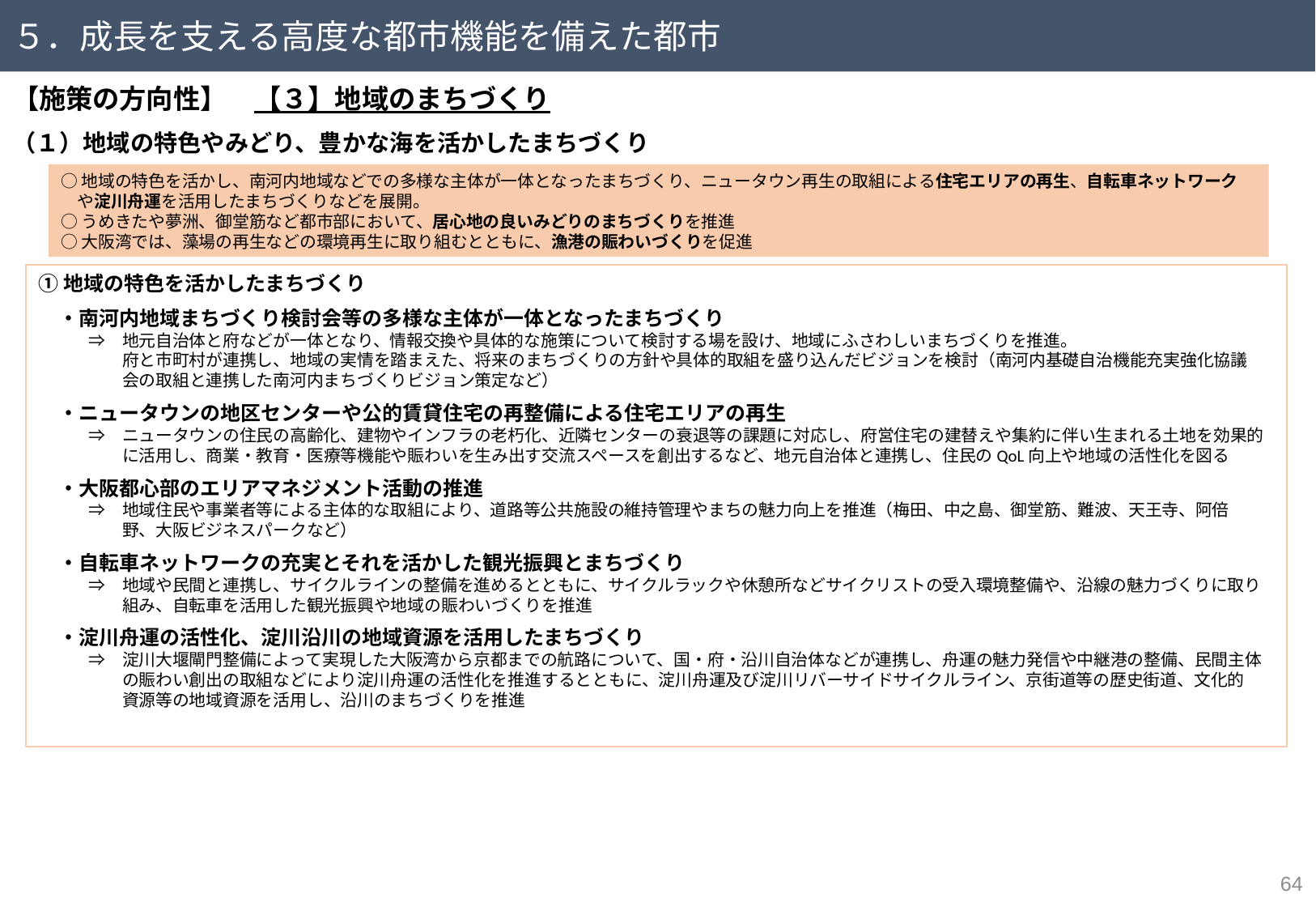

５．成長を支える高度な都市機能を備えた都市
【施策の方向性】　【３】地域のまちづくり
（１）地域の特色やみどり、豊かな海を活かしたまちづくり
○地域の特色を活かし、南河内地域などでの多様な主体が一体となったまちづくり、ニュータウン再生の取組による住宅エリアの再生、自転車ネットワーク
　や淀川舟運を活用したまちづくりなどを展開。
○うめきたや夢洲、御堂筋など都市部において、居心地の良いみどりのまちづくりを推進
○大阪湾では、藻場の再生などの環境再生に取り組むとともに、漁港の賑わいづくりを促進
①地域の特色を活かしたまちづくり
　・南河内地域まちづくり検討会等の多様な主体が一体となったまちづくり
　　　⇒　地元自治体と府などが一体となり、情報交換や具体的な施策について検討する場を設け、地域にふさわしいまちづくりを推進。
　　　　　府と市町村が連携し、地域の実情を踏まえた、将来のまちづくりの方針や具体的取組を盛り込んだビジョンを検討（南河内基礎自治機能充実強化協議
　　　　　会の取組と連携した南河内まちづくりビジョン策定など）
　・ニュータウンの地区センターや公的賃貸住宅の再整備による住宅エリアの再生
　　　⇒　ニュータウンの住民の高齢化、建物やインフラの老朽化、近隣センターの衰退等の課題に対応し、府営住宅の建替えや集約に伴い生まれる土地を効果的
　　　　　に活用し、商業・教育・医療等機能や賑わいを生み出す交流スペースを創出するなど、地元自治体と連携し、住民のQoL向上や地域の活性化を図る
　・大阪都心部のエリアマネジメント活動の推進
　　　⇒　地域住民や事業者等による主体的な取組により、道路等公共施設の維持管理やまちの魅力向上を推進（梅田、中之島、御堂筋、難波、天王寺、阿倍
　　　　　野、大阪ビジネスパークなど）
　・自転車ネットワークの充実とそれを活かした観光振興とまちづくり
　　　⇒　地域や民間と連携し、サイクルラインの整備を進めるとともに、サイクルラックや休憩所などサイクリストの受入環境整備や、沿線の魅力づくりに取り
　　　　　組み、自転車を活用した観光振興や地域の賑わいづくりを推進
　・淀川舟運の活性化、淀川沿川の地域資源を活用したまちづくり
　　　⇒　淀川大堰閘門整備によって実現した大阪湾から京都までの航路について、国・府・沿川自治体などが連携し、舟運の魅力発信や中継港の整備、民間主体
　　　　　の賑わい創出の取組などにより淀川舟運の活性化を推進するとともに、淀川舟運及び淀川リバーサイドサイクルライン、京街道等の歴史街道、文化的
　　　　　資源等の地域資源を活用し、沿川のまちづくりを推進

64